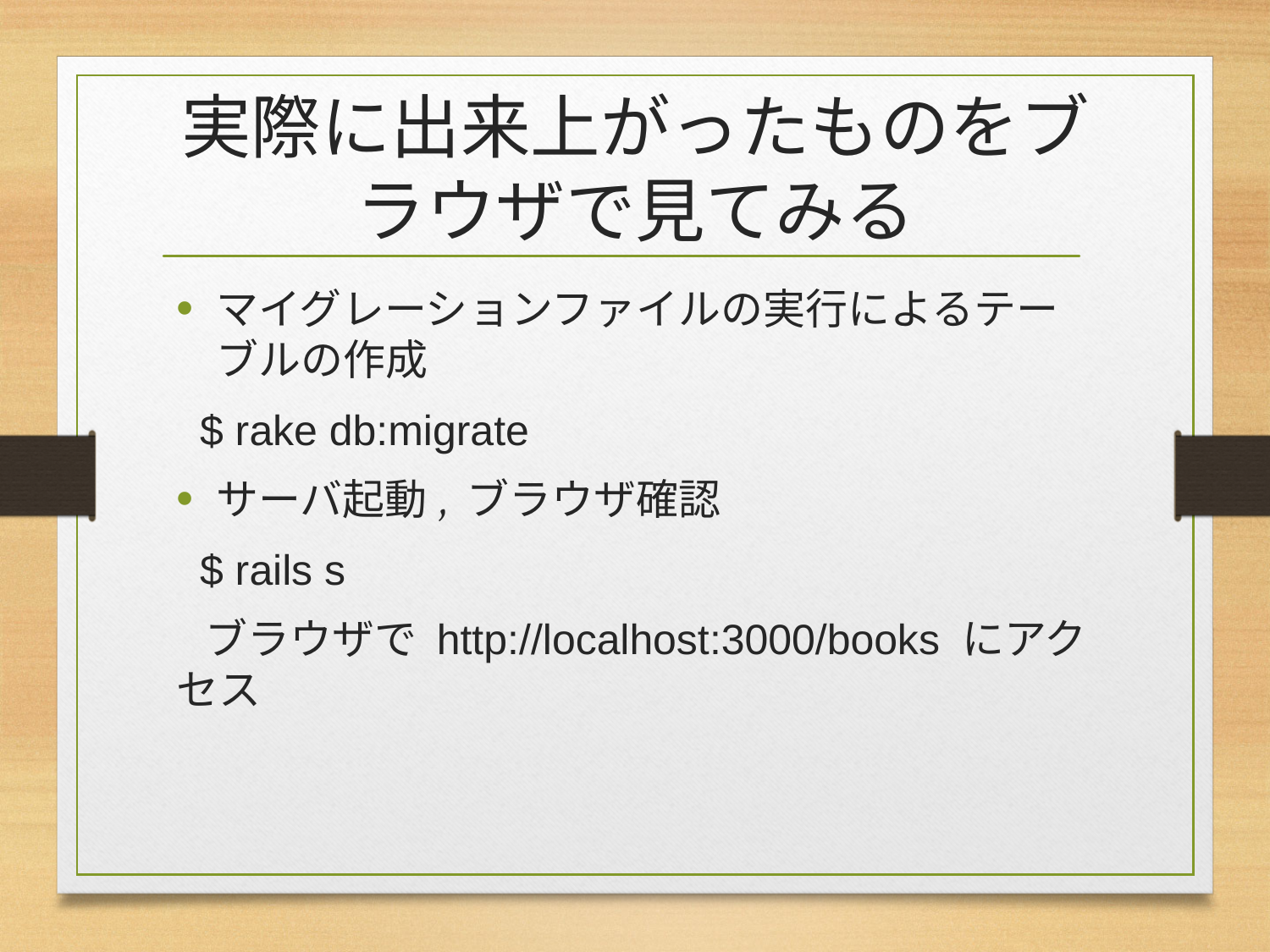

# 実際に出来上がったものをブラウザで見てみる
マイグレーションファイルの実行によるテーブルの作成
  $ rake db:migrate
サーバ起動, ブラウザ確認
  $ rails s
  ブラウザで http://localhost:3000/books にアクセス